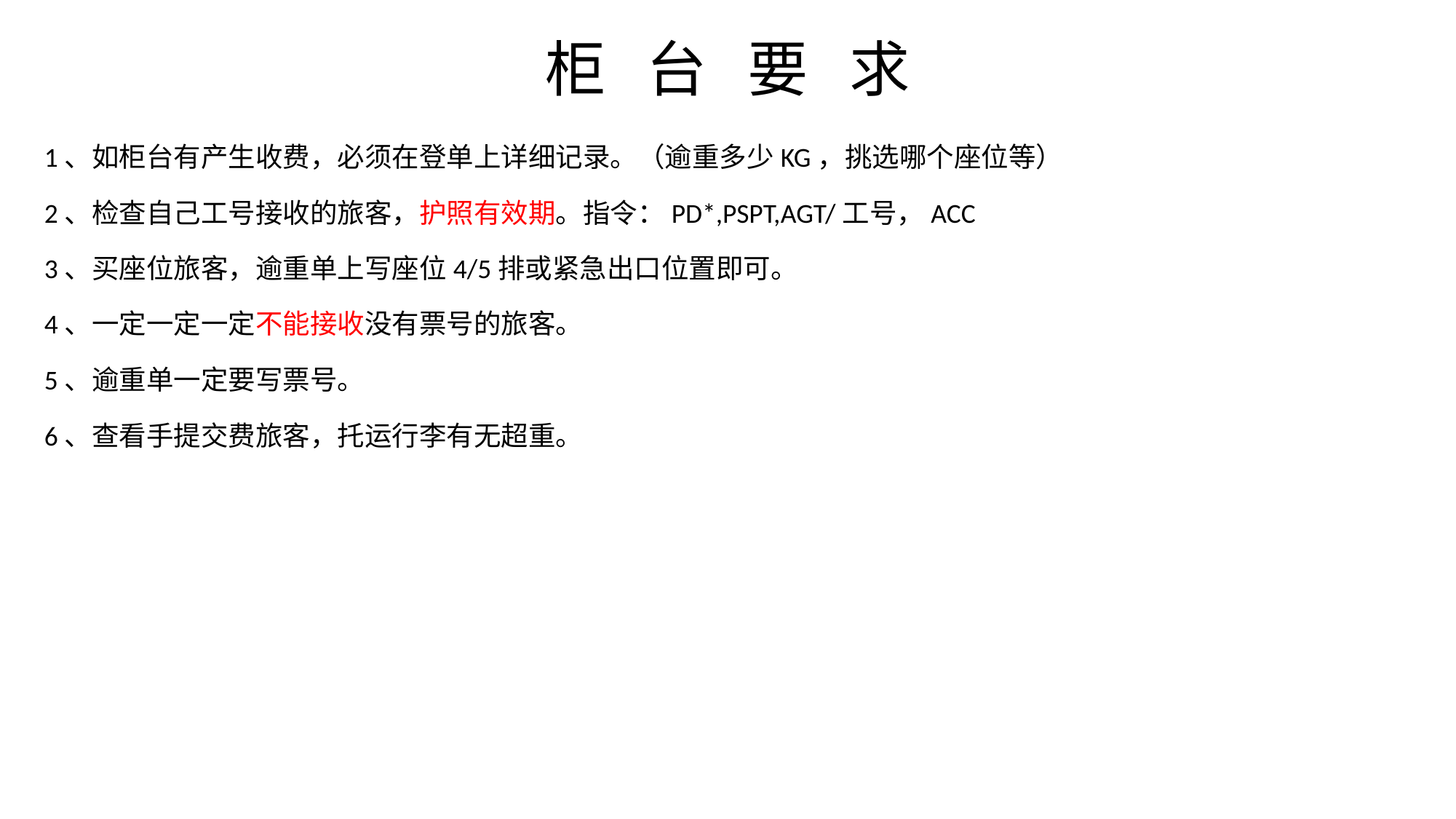

柜   台   要   求
1、如柜台有产生收费，必须在登单上详细记录。（逾重多少KG，挑选哪个座位等）
2、检查自己工号接收的旅客，护照有效期。指令：PD*,PSPT,AGT/工号，ACC
3、买座位旅客，逾重单上写座位4/5排或紧急出口位置即可。
4、一定一定一定不能接收没有票号的旅客。
5、逾重单一定要写票号。
6、查看手提交费旅客，托运行李有无超重。